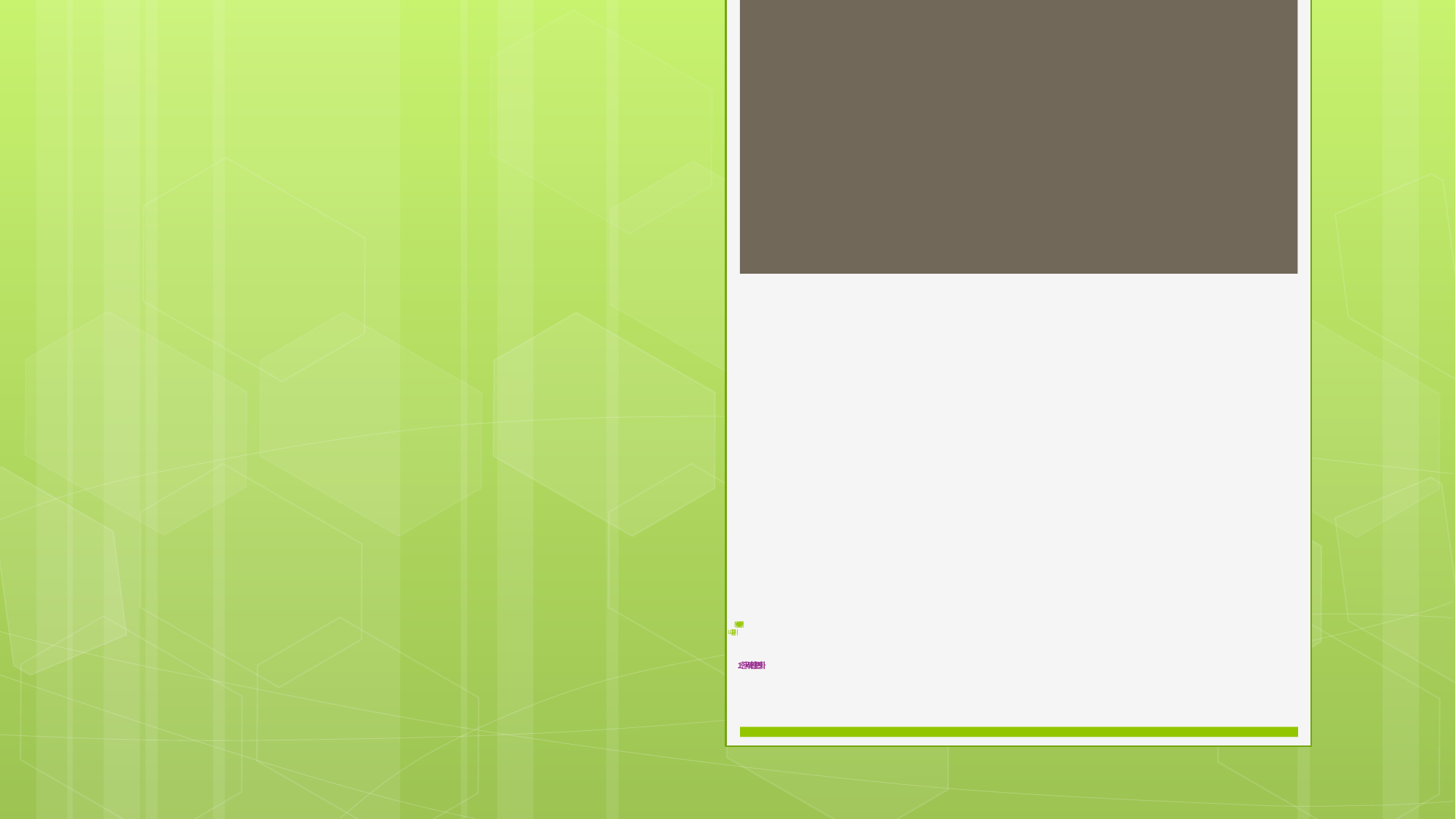

# 내가 살던  동네에서 나이들기 1.한국사회 인구변화